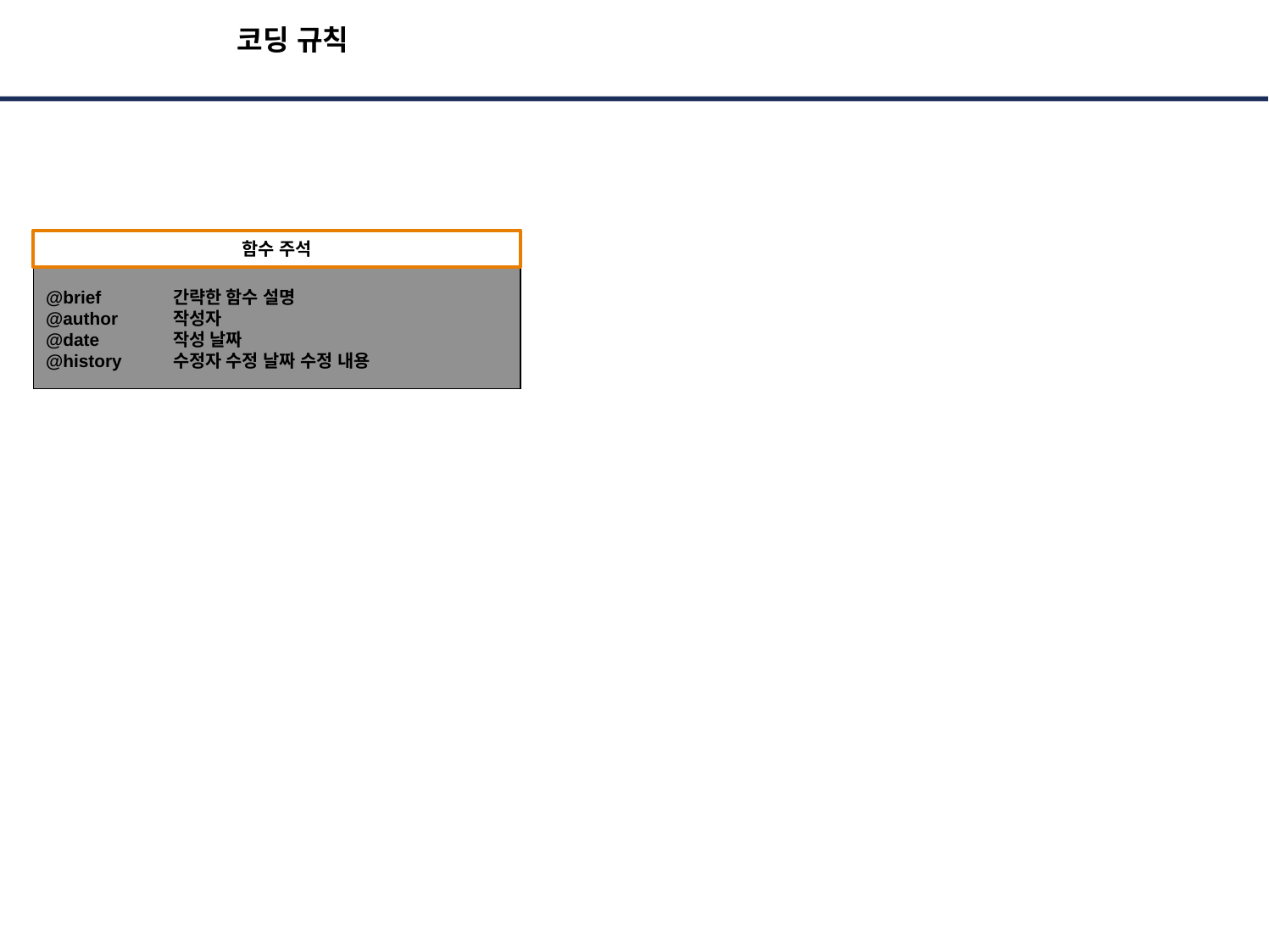

# 코딩 규칙
함수 주석
@brief	간략한 함수 설명
@author	작성자
@date	작성 날짜
@history	수정자 수정 날짜 수정 내용